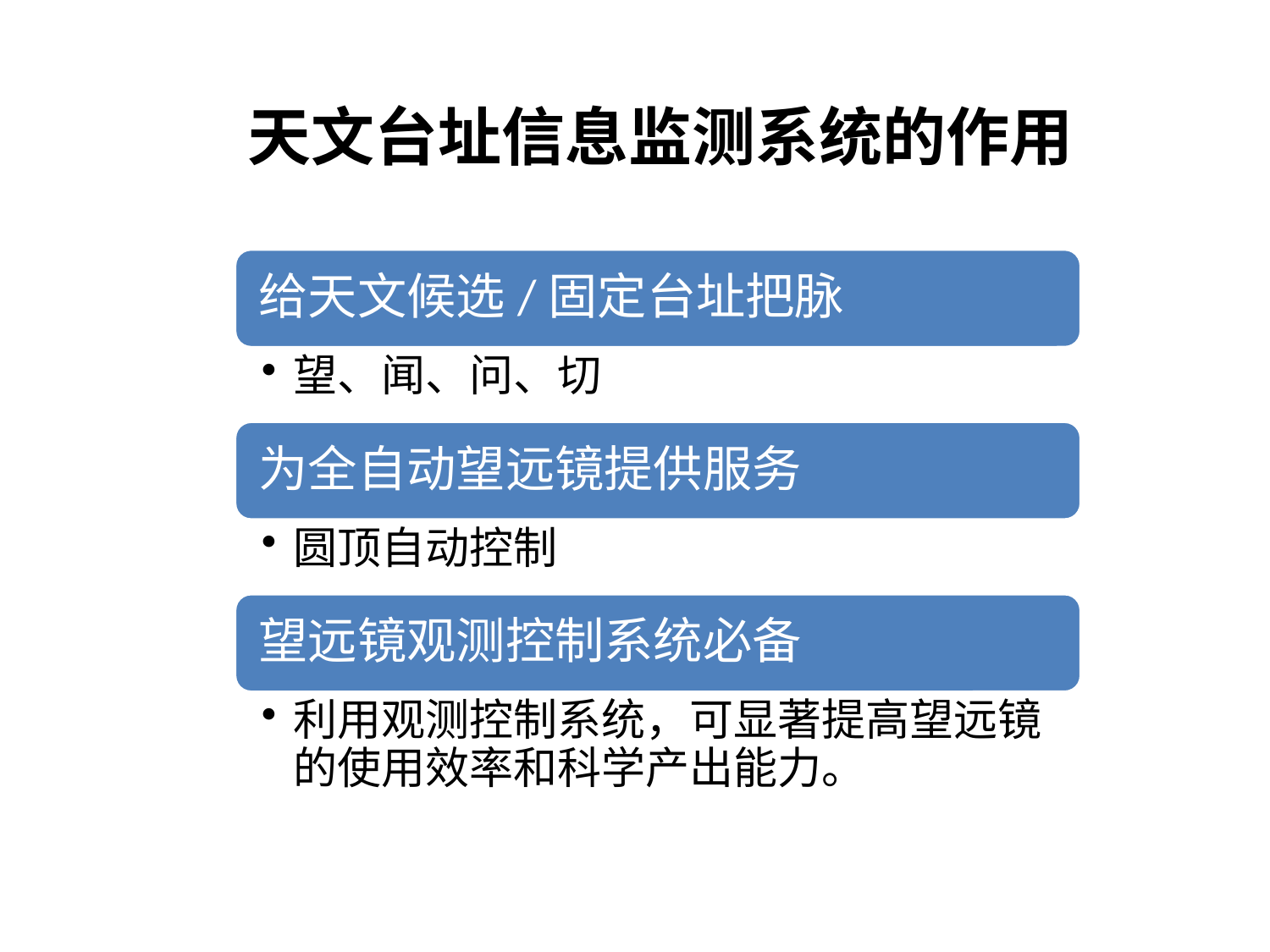

天文台址信息监测系统的作用
给天文候选/固定台址把脉
望、闻、问、切
为全自动望远镜提供服务
圆顶自动控制
望远镜观测控制系统必备
利用观测控制系统，可显著提高望远镜的使用效率和科学产出能力。